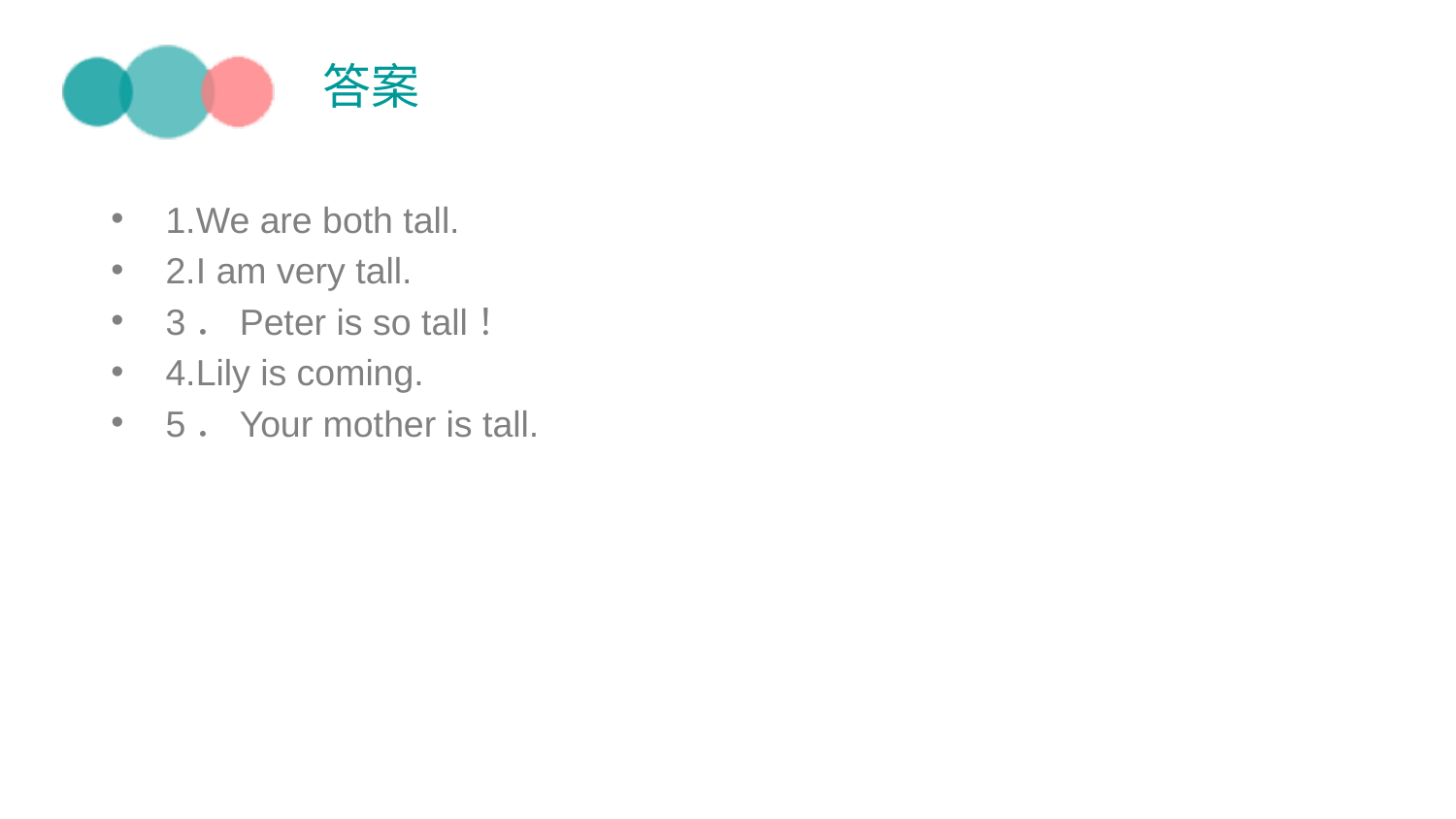

# 答案
1.We are both tall.
2.I am very tall.
3．Peter is so tall！
4.Lily is coming.
5．Your mother is tall.